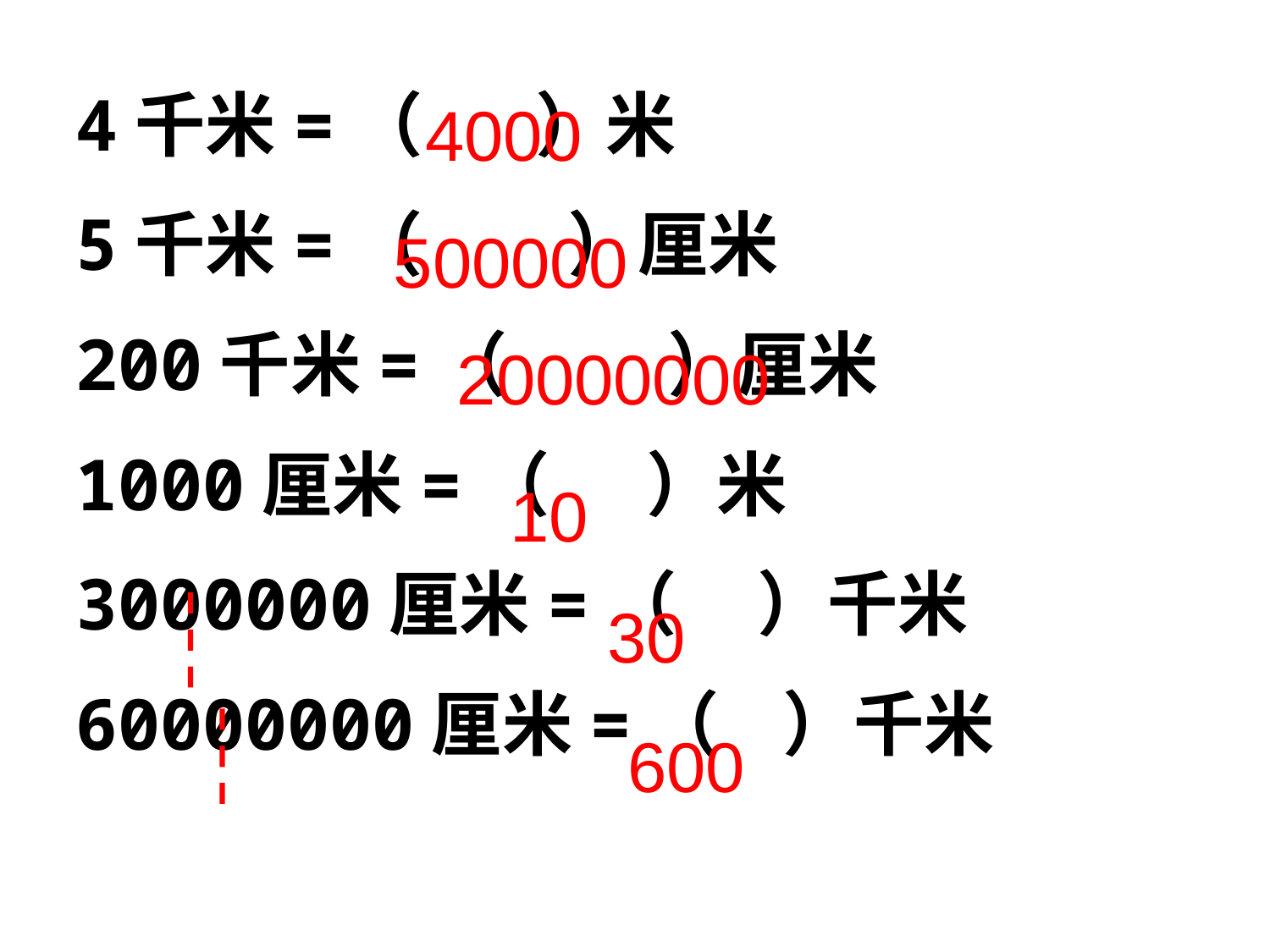

4千米=（       ）米
5千米=（         ）厘米
200千米=（          ）厘米
1000厘米=（      ）米
3000000厘米=（     ）千米
60000000厘米=（    ）千米
4000
500000
20000000
10
30

600